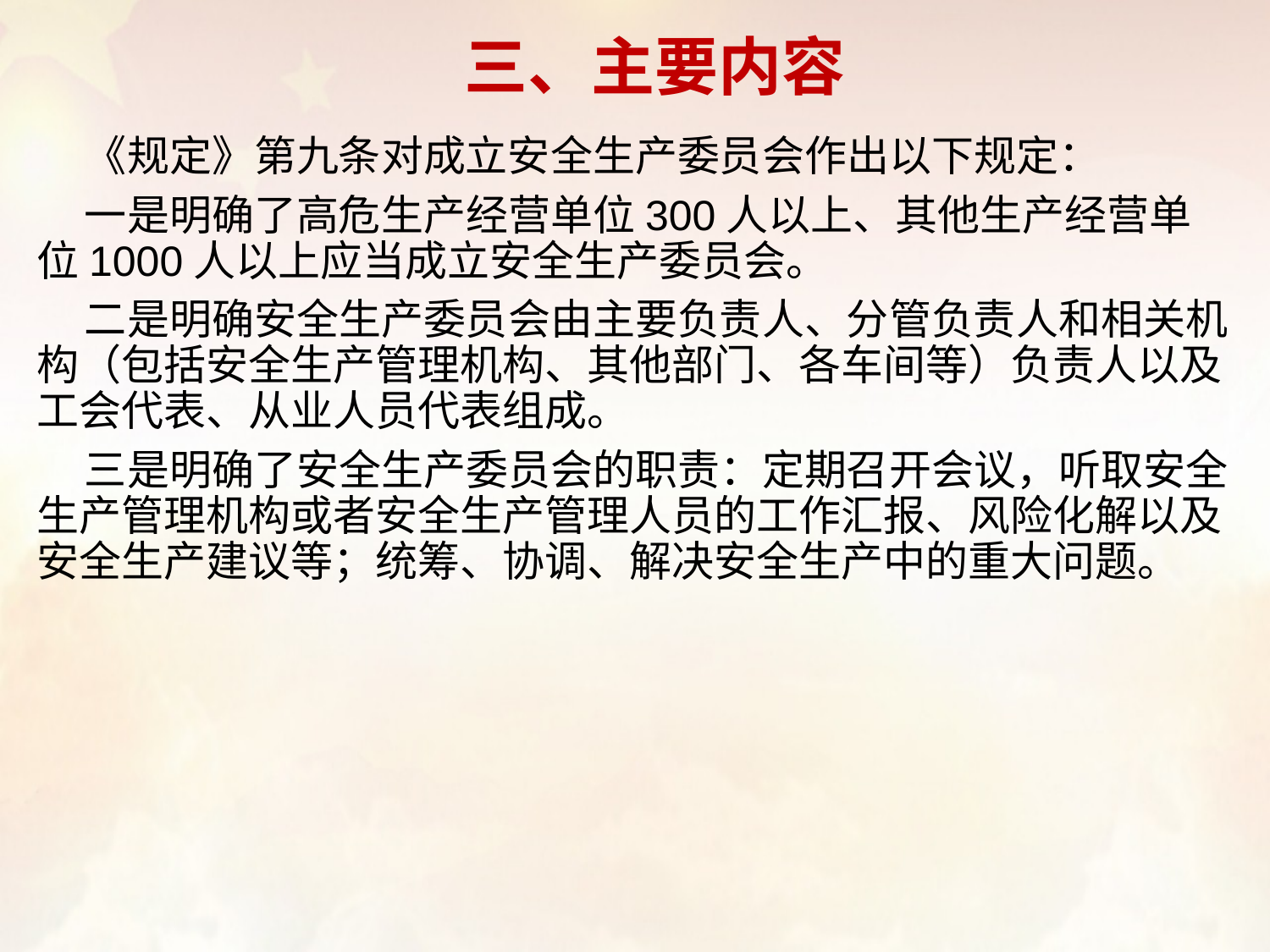

# 三、主要内容
    《规定》第九条对成立安全生产委员会作出以下规定：
    一是明确了高危生产经营单位300人以上、其他生产经营单位1000人以上应当成立安全生产委员会。
    二是明确安全生产委员会由主要负责人、分管负责人和相关机构（包括安全生产管理机构、其他部门、各车间等）负责人以及工会代表、从业人员代表组成。
    三是明确了安全生产委员会的职责：定期召开会议，听取安全生产管理机构或者安全生产管理人员的工作汇报、风险化解以及安全生产建议等；统筹、协调、解决安全生产中的重大问题。